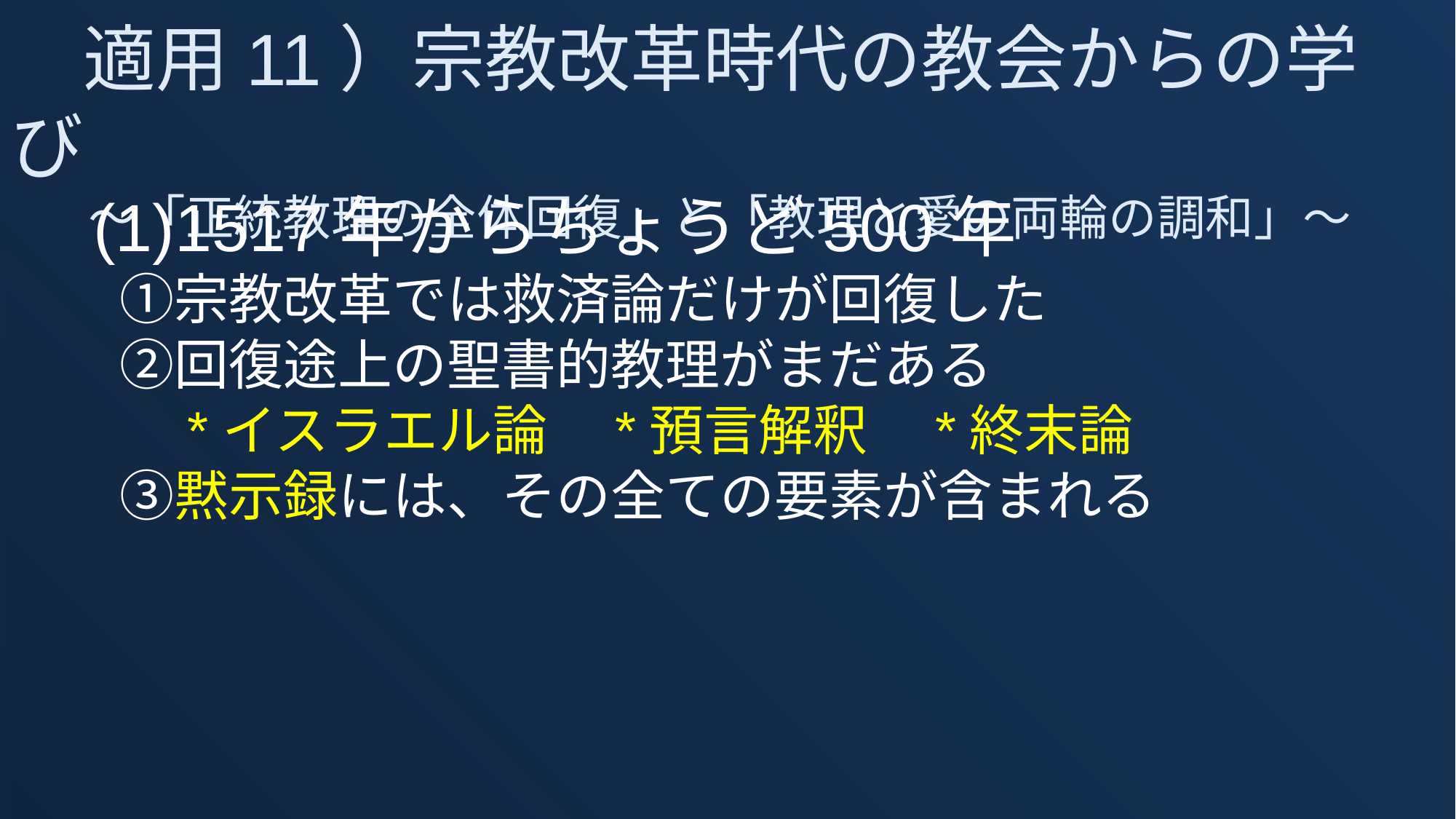

適用11）宗教改革時代の教会からの学び
～「正統教理の全体回復」と「教理と愛の両輪の調和」～
　(1)1517年からちょうど500年
　　①宗教改革では救済論だけが回復した
　　②回復途上の聖書的教理がまだある
　　　*イスラエル論　*預言解釈　*終末論
　　③黙示録には、その全ての要素が含まれる